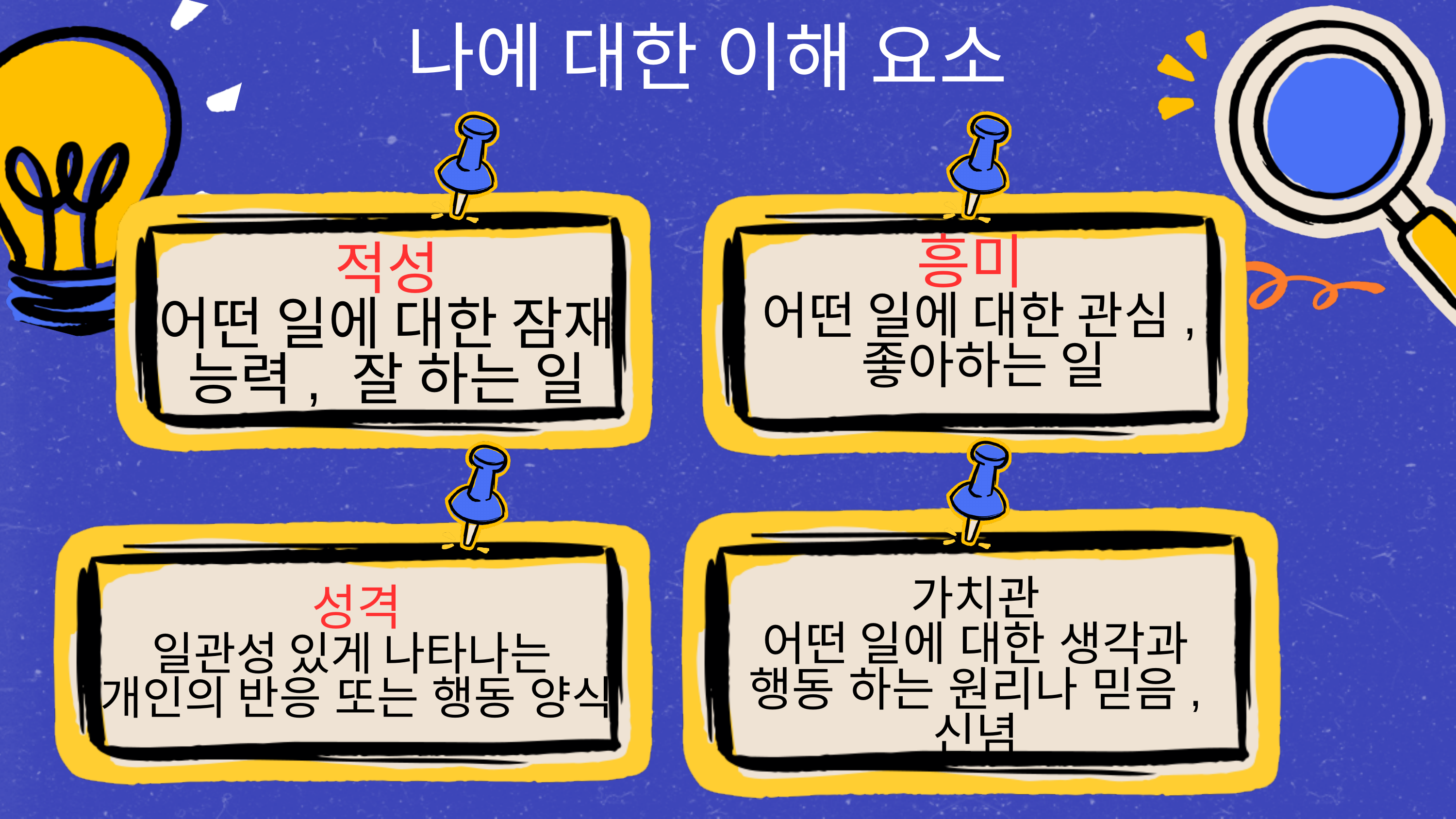

나에 대한 이해 요소

흥미
어떤 일에 대한 관심, 좋아하는 일
적성
어떤 일에 대한 잠재 능력, 잘 하는 일

가치관
어떤 일에 대한 생각과 행동 하는 원리나 믿음, 신념
성격
일관성 있게 나타나는
개인의 반응 또는 행동 양식